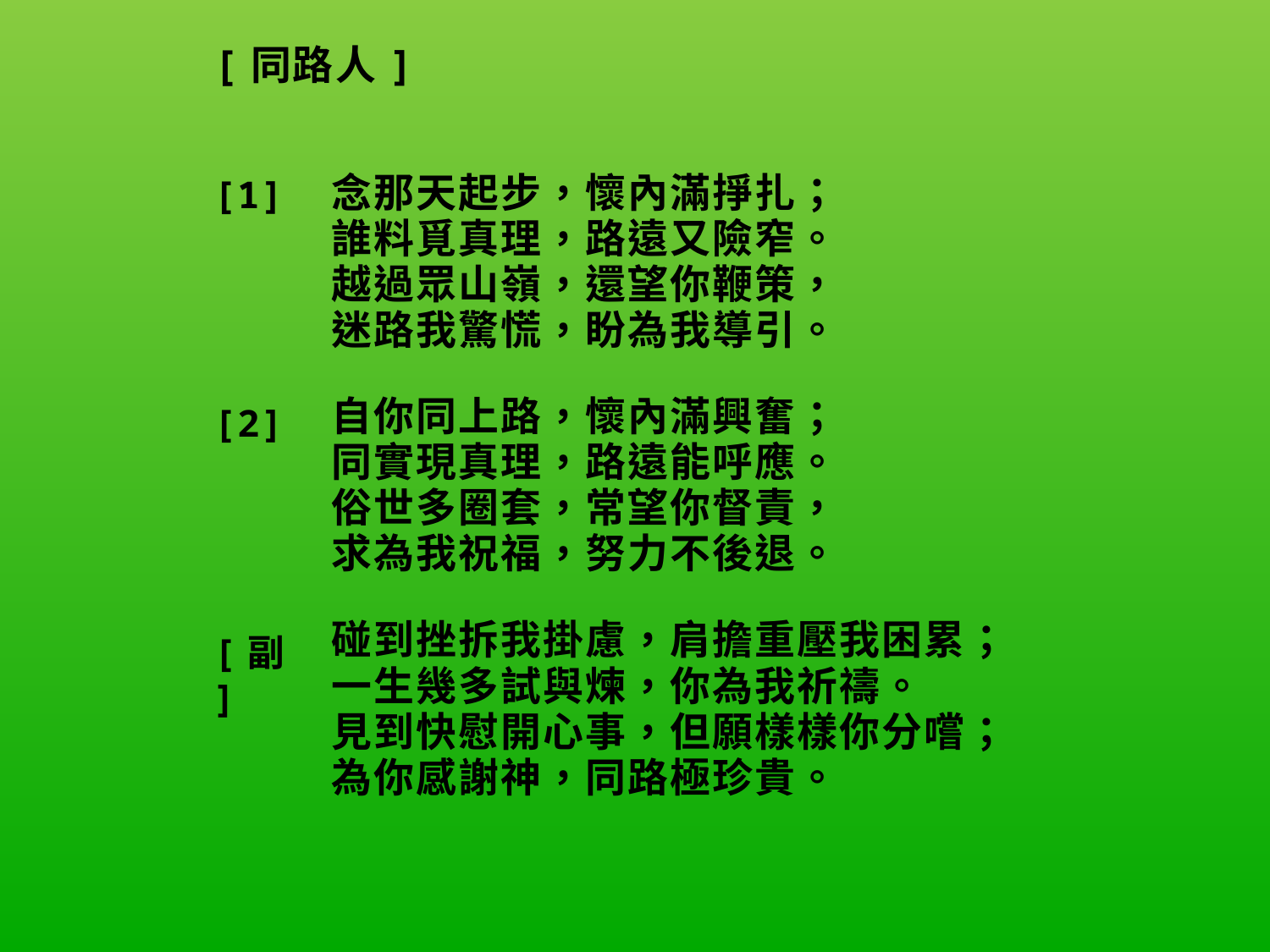

| [同路人] |  |
| --- | --- |
| [1]         [2]         [副] | 念那天起步，懷內滿掙扎； 誰料覓真理，路遠又險窄。 越過眾山嶺，還望你鞭策， 迷路我驚慌，盼為我導引。   自你同上路，懷內滿興奮； 同實現真理，路遠能呼應。 俗世多圈套，常望你督責， 求為我祝福，努力不後退。   碰到挫拆我掛慮，肩擔重壓我困累； 一生幾多試與煉，你為我祈禱。 見到快慰開心事，但願樣樣你分嚐； 為你感謝神，同路極珍貴。 |